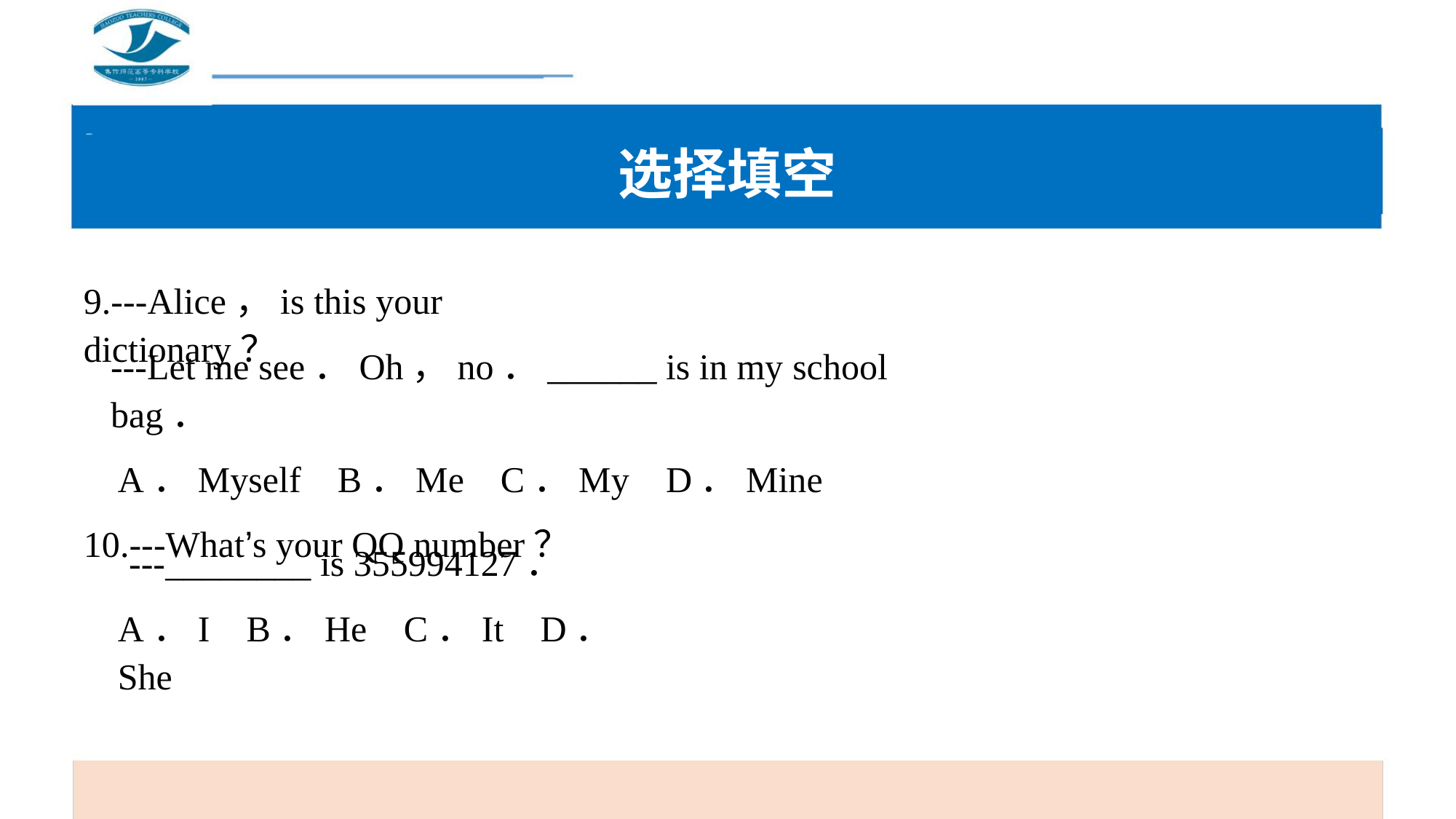

选择填空
选择填空。
9.---Alice，is this your dictionary？
---Let me see．Oh，no．______ is in my school bag．
A．Myself B．Me C．My D．Mine
10.---What’s your QQ number？
---________ is 355994127．
A．I B．He C．It D．She